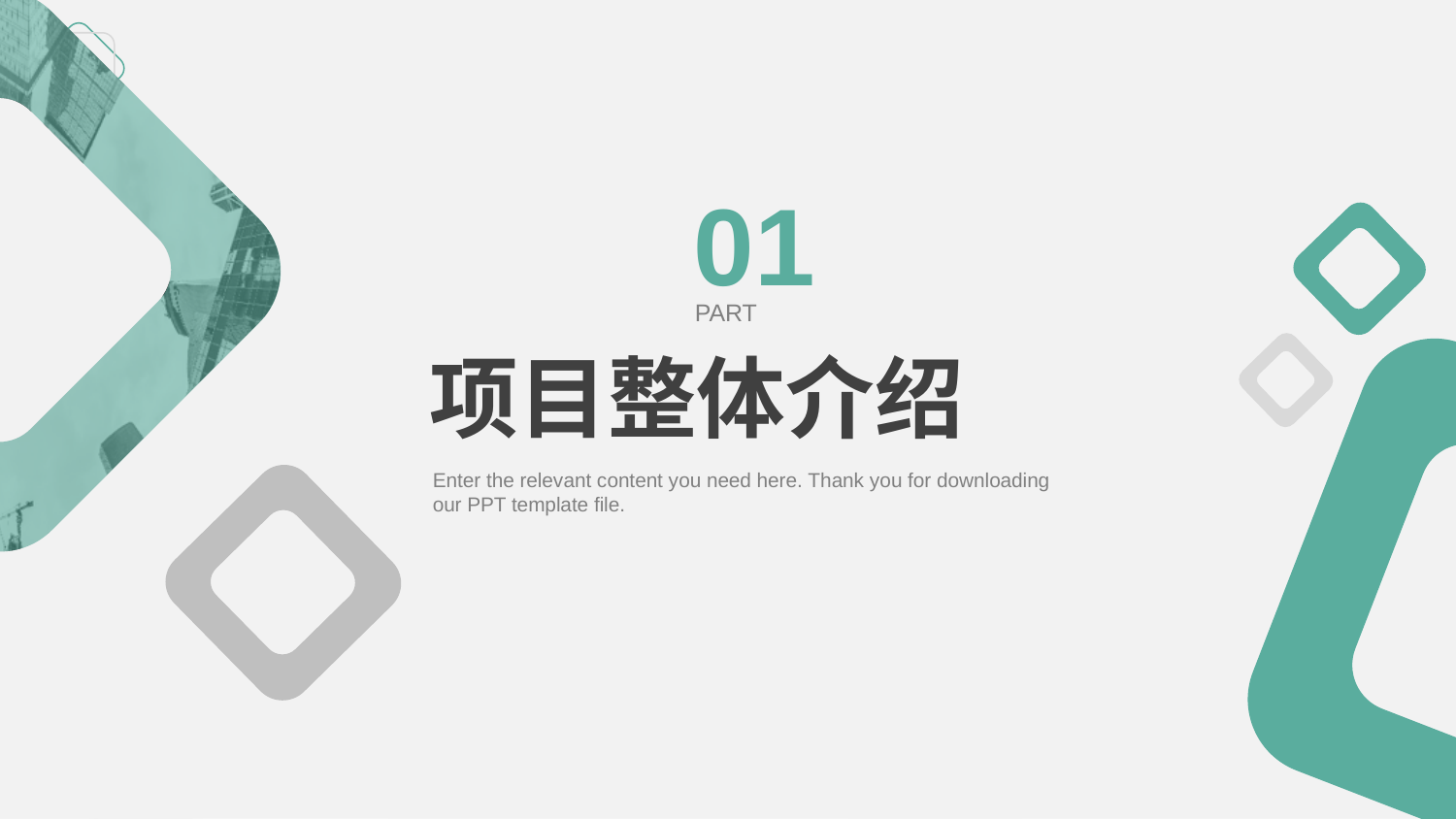

01

PART
项目整体介绍

Enter the relevant content you need here. Thank you for downloading our PPT template file.